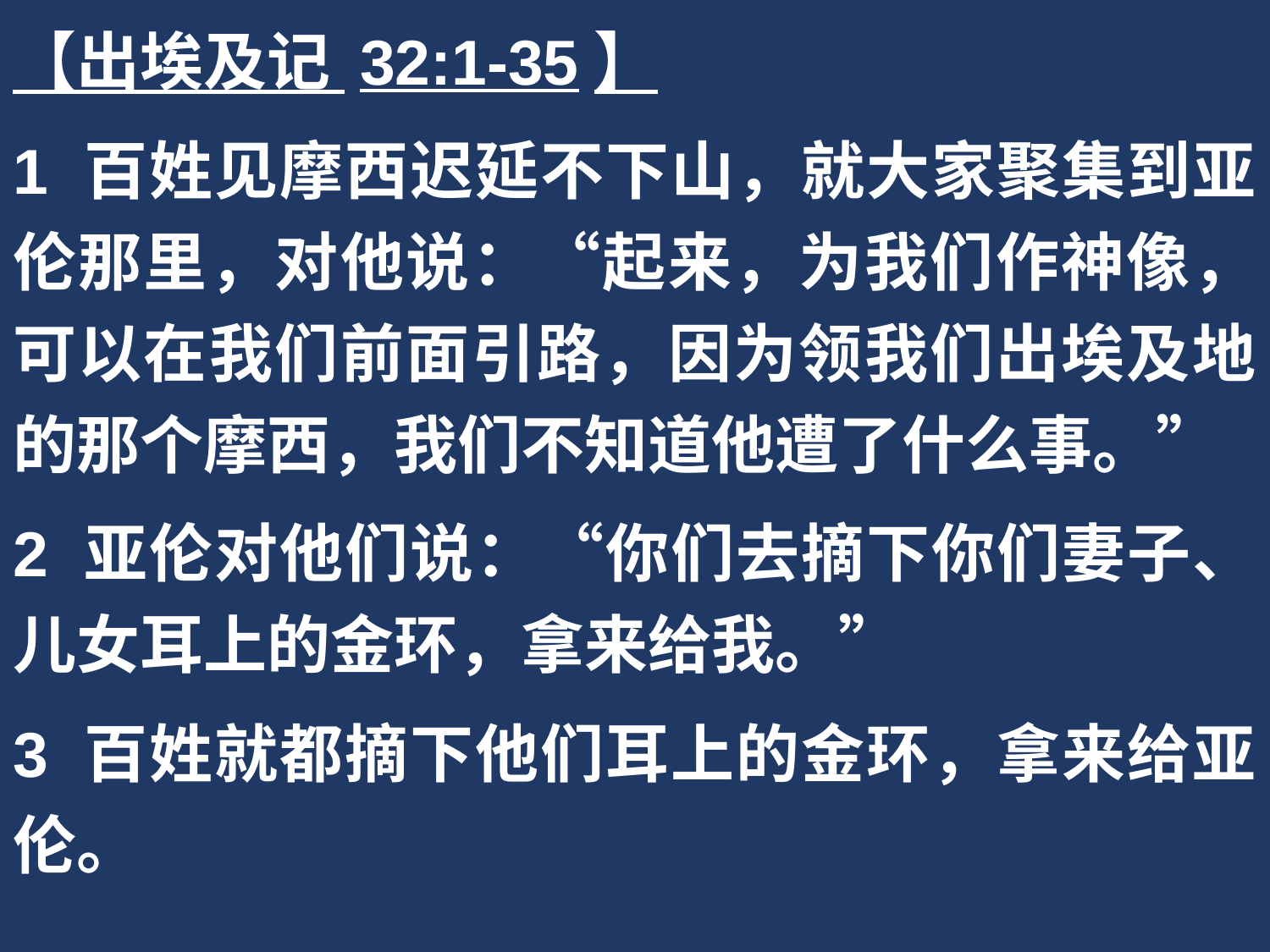

【出埃及记 32:1-35】
1 百姓见摩西迟延不下山，就大家聚集到亚伦那里，对他说：“起来，为我们作神像，可以在我们前面引路，因为领我们出埃及地的那个摩西，我们不知道他遭了什么事。”
2 亚伦对他们说：“你们去摘下你们妻子、儿女耳上的金环，拿来给我。”
3 百姓就都摘下他们耳上的金环，拿来给亚伦。